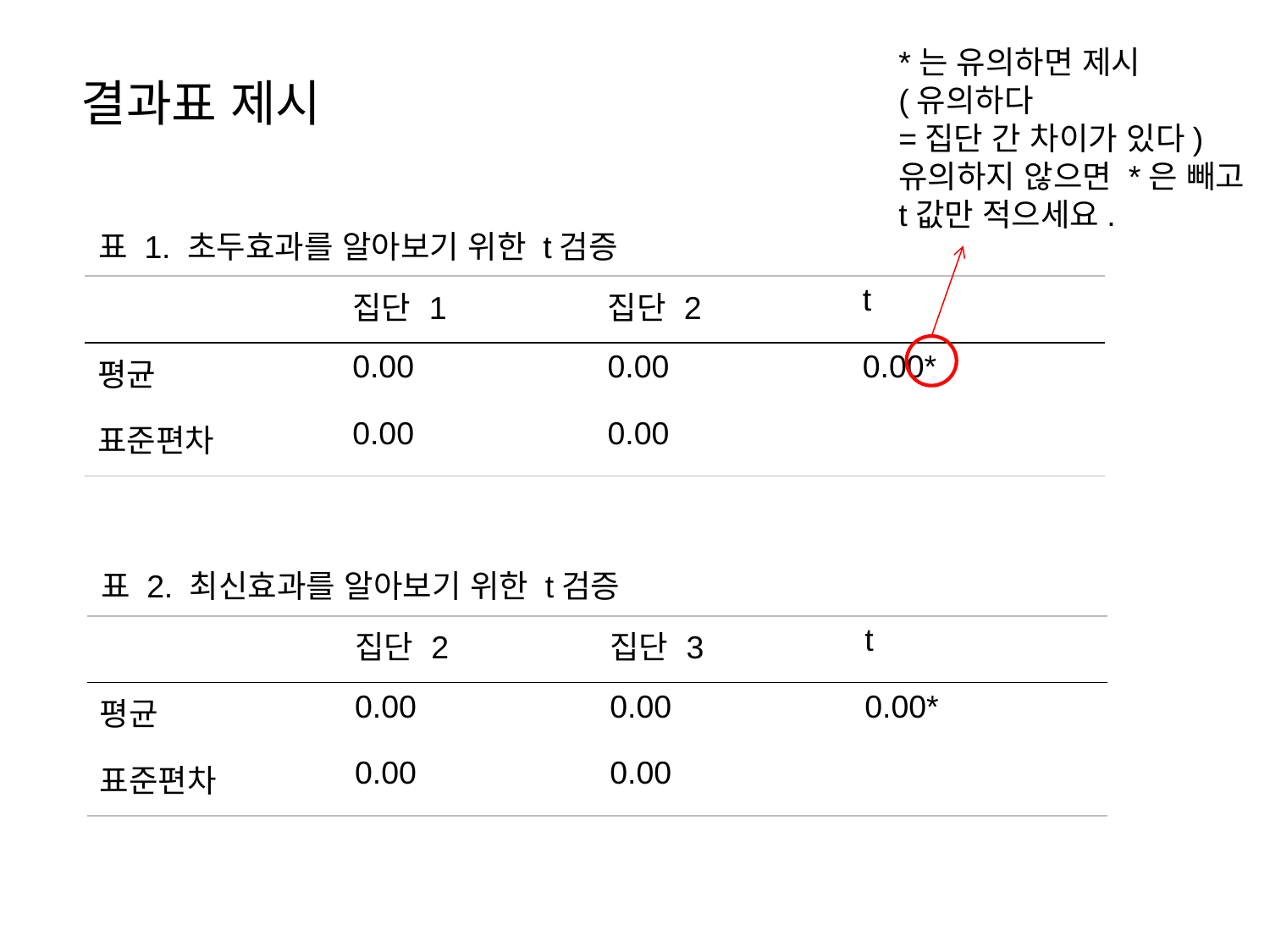

*는 유의하면 제시
(유의하다
=집단 간 차이가 있다)
유의하지 않으면 *은 빼고
t값만 적으세요.
결과표 제시
표 1. 초두효과를 알아보기 위한 t검증
|  | 집단 1 | 집단 2 | t |
| --- | --- | --- | --- |
| 평균 | 0.00 | 0.00 | 0.00\* |
| 표준편차 | 0.00 | 0.00 |  |

표 2. 최신효과를 알아보기 위한 t검증
|  | 집단 2 | 집단 3 | t |
| --- | --- | --- | --- |
| 평균 | 0.00 | 0.00 | 0.00\* |
| 표준편차 | 0.00 | 0.00 |  |